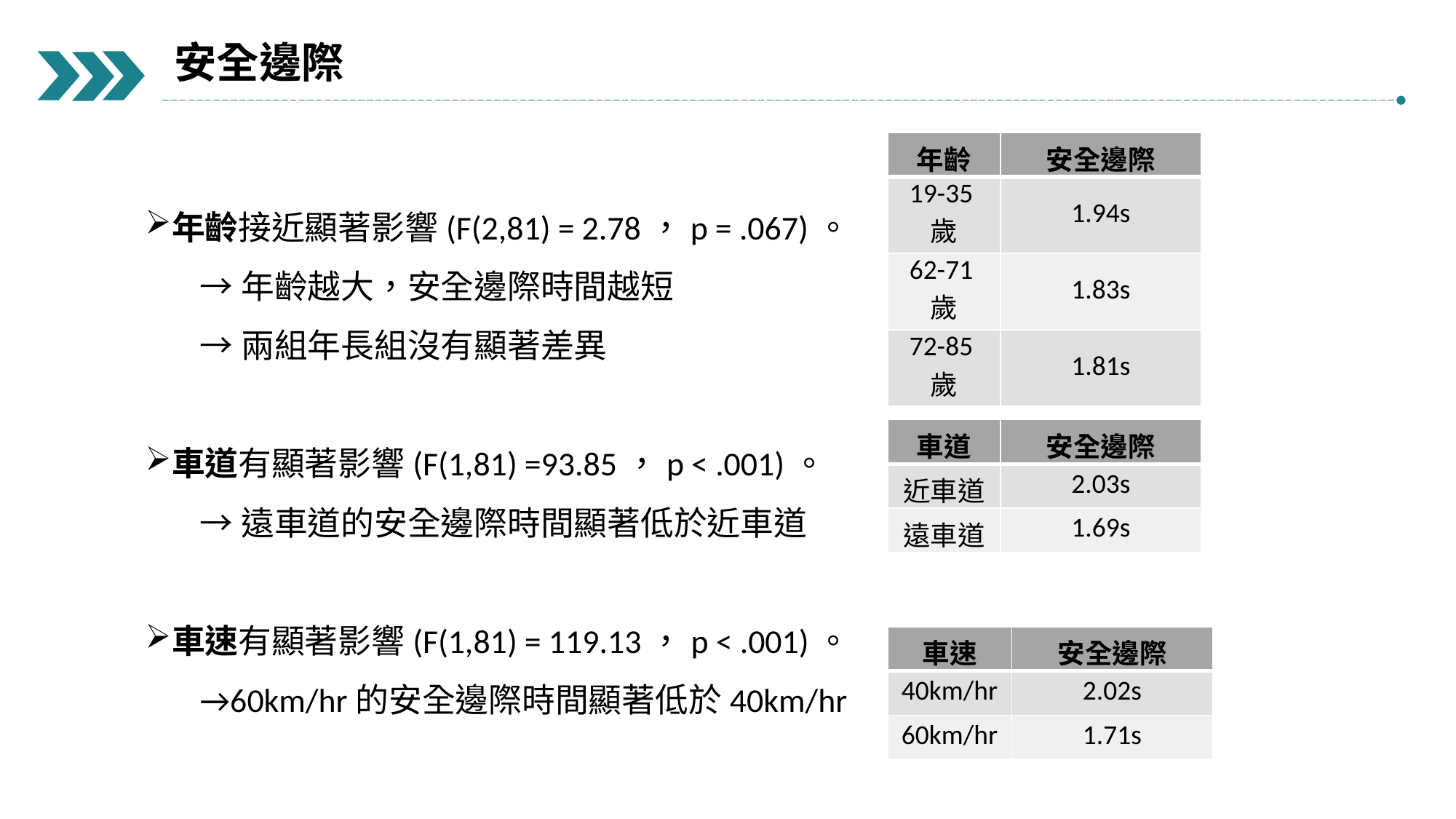

安全邊際

| 年齡 | 安全邊際 |
| --- | --- |
| 19-35歲 | 1.94s |
| 62-71歲 | 1.83s |
| 72-85歲 | 1.81s |
年齡接近顯著影響(F(2,81) = 2.78，p = .067)。
→年齡越大，安全邊際時間越短
→兩組年長組沒有顯著差異

車道有顯著影響(F(1,81) =93.85，p < .001)。
→遠車道的安全邊際時間顯著低於近車道

車速有顯著影響(F(1,81) = 119.13，p < .001)。
→60km/hr的安全邊際時間顯著低於40km/hr
| 車道 | 安全邊際 |
| --- | --- |
| 近車道 | 2.03s |
| 遠車道 | 1.69s |
| 車速 | 安全邊際 |
| --- | --- |
| 40km/hr | 2.02s |
| 60km/hr | 1.71s |